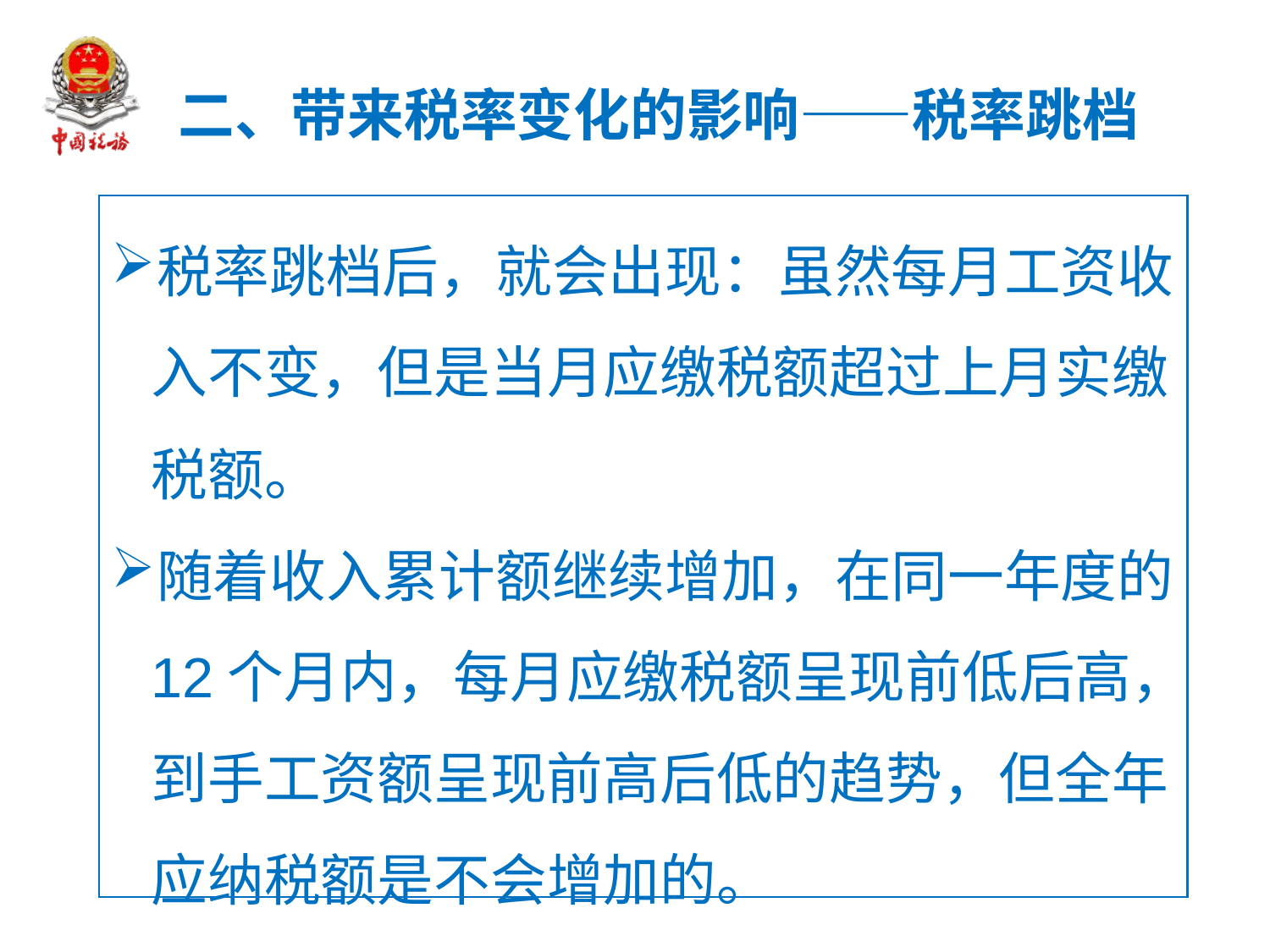

二、带来税率变化的影响——税率跳档

税率跳档后，就会出现：虽然每月工资收入不变，但是当月应缴税额超过上月实缴税额。
随着收入累计额继续增加，在同一年度的12个月内，每月应缴税额呈现前低后高，到手工资额呈现前高后低的趋势，但全年应纳税额是不会增加的。